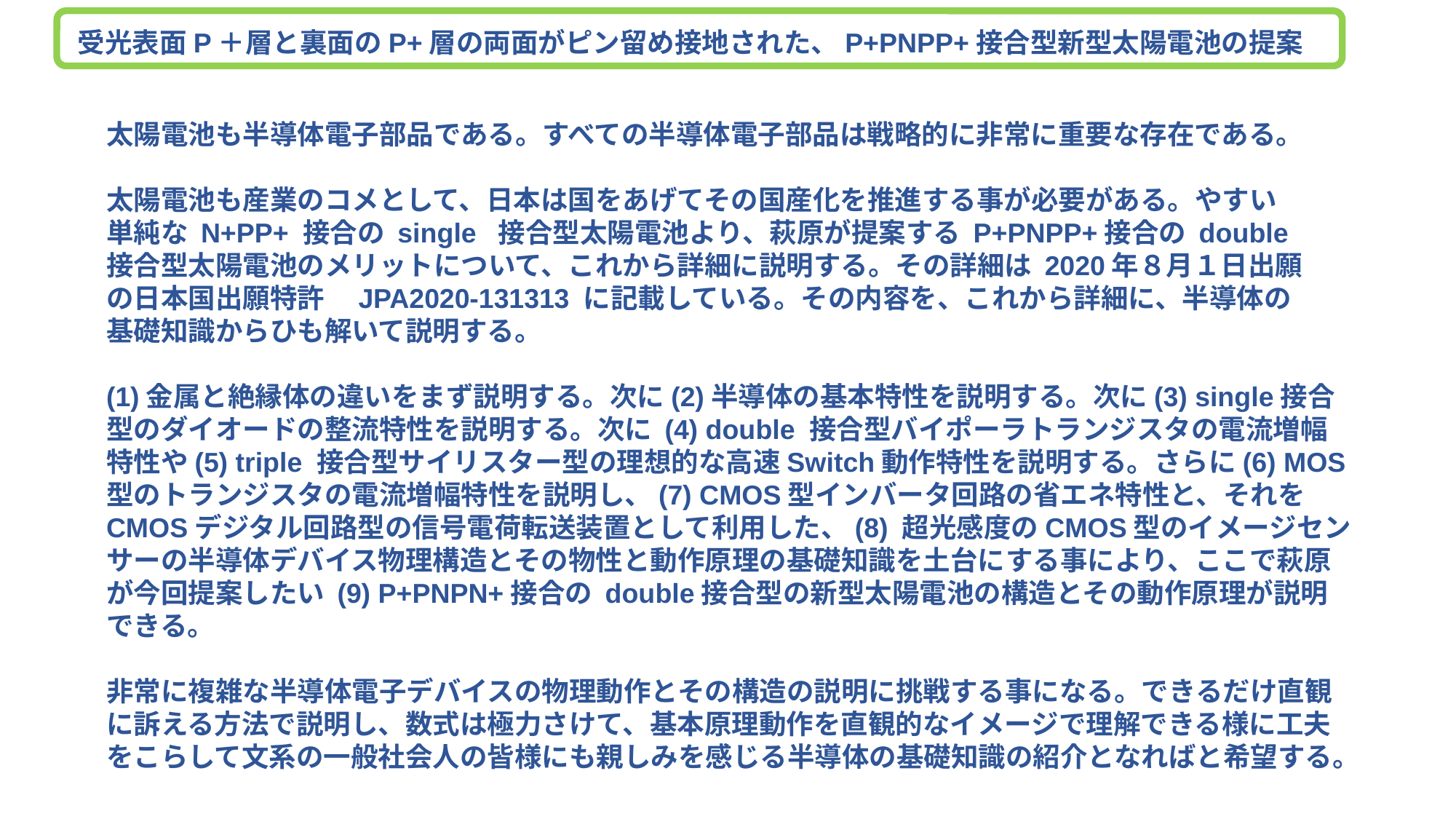

受光表面P＋層と裏面のP+層の両面がピン留め接地された、P+PNPP+接合型新型太陽電池の提案
太陽電池も半導体電子部品である。すべての半導体電子部品は戦略的に非常に重要な存在である。

太陽電池も産業のコメとして、日本は国をあげてその国産化を推進する事が必要がある。やすい
単純な N+PP+ 接合の single  接合型太陽電池より、萩原が提案する P+PNPP+接合の double
接合型太陽電池のメリットについて、これから詳細に説明する。その詳細は 2020年８月１日出願
の日本国出願特許　JPA2020-131313 に記載している。その内容を、これから詳細に、半導体の
基礎知識からひも解いて説明する。

(1)金属と絶縁体の違いをまず説明する。次に(2)半導体の基本特性を説明する。次に(3) single接合型のダイオードの整流特性を説明する。次に (4) double 接合型バイポーラトランジスタの電流増幅特性や(5) triple 接合型サイリスター型の理想的な高速Switch動作特性を説明する。さらに(6) MOS型のトランジスタの電流増幅特性を説明し、(7) CMOS型インバータ回路の省エネ特性と、それをCMOSデジタル回路型の信号電荷転送装置として利用した、(8) 超光感度のCMOS型のイメージセンサーの半導体デバイス物理構造とその物性と動作原理の基礎知識を土台にする事により、ここで萩原が今回提案したい (9) P+PNPN+接合の double接合型の新型太陽電池の構造とその動作原理が説明できる。

非常に複雑な半導体電子デバイスの物理動作とその構造の説明に挑戦する事になる。できるだけ直観に訴える方法で説明し、数式は極力さけて、基本原理動作を直観的なイメージで理解できる様に工夫をこらして文系の一般社会人の皆様にも親しみを感じる半導体の基礎知識の紹介となればと希望する。